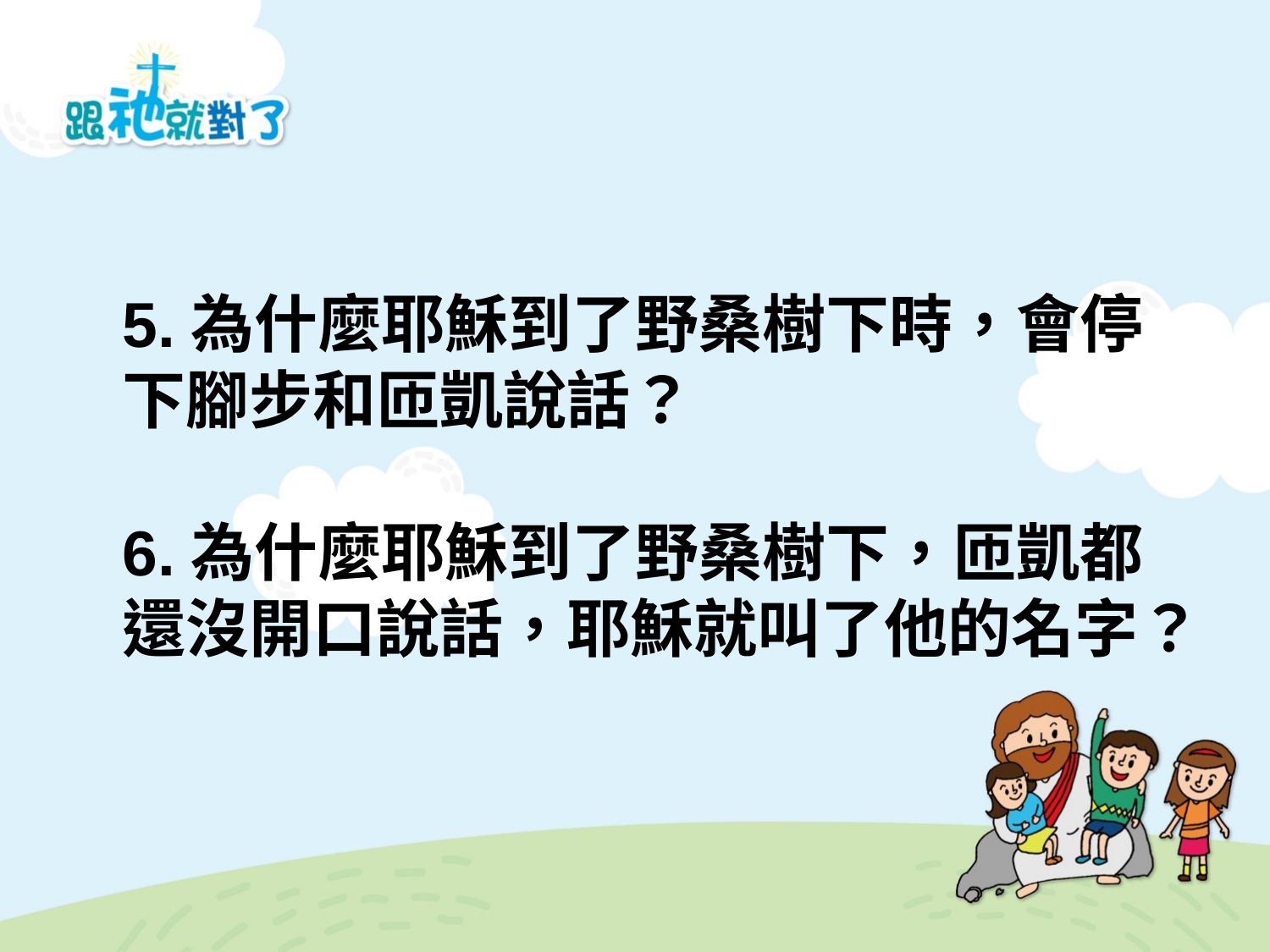

5.為什麼耶穌到了野桑樹下時，會停下腳步和匝凱說話？

6.為什麼耶穌到了野桑樹下，匝凱都還沒開口說話，耶穌就叫了他的名字？